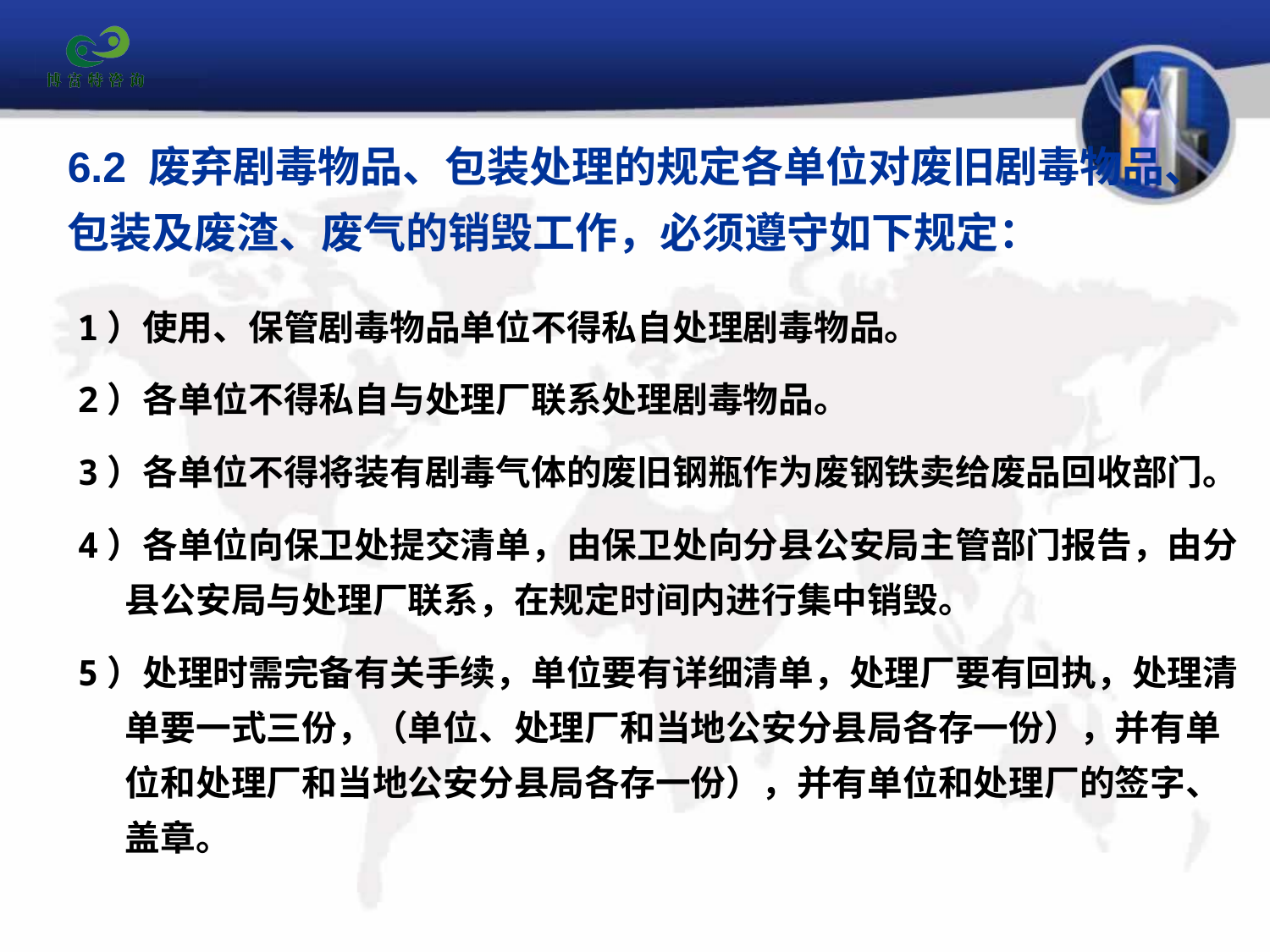

# 6.2 废弃剧毒物品、包装处理的规定各单位对废旧剧毒物品、包装及废渣、废气的销毁工作，必须遵守如下规定：
1）使用、保管剧毒物品单位不得私自处理剧毒物品。
2）各单位不得私自与处理厂联系处理剧毒物品。
3）各单位不得将装有剧毒气体的废旧钢瓶作为废钢铁卖给废品回收部门。
4）各单位向保卫处提交清单，由保卫处向分县公安局主管部门报告，由分县公安局与处理厂联系，在规定时间内进行集中销毁。
5）处理时需完备有关手续，单位要有详细清单，处理厂要有回执，处理清单要一式三份，（单位、处理厂和当地公安分县局各存一份），并有单位和处理厂和当地公安分县局各存一份），并有单位和处理厂的签字、盖章。